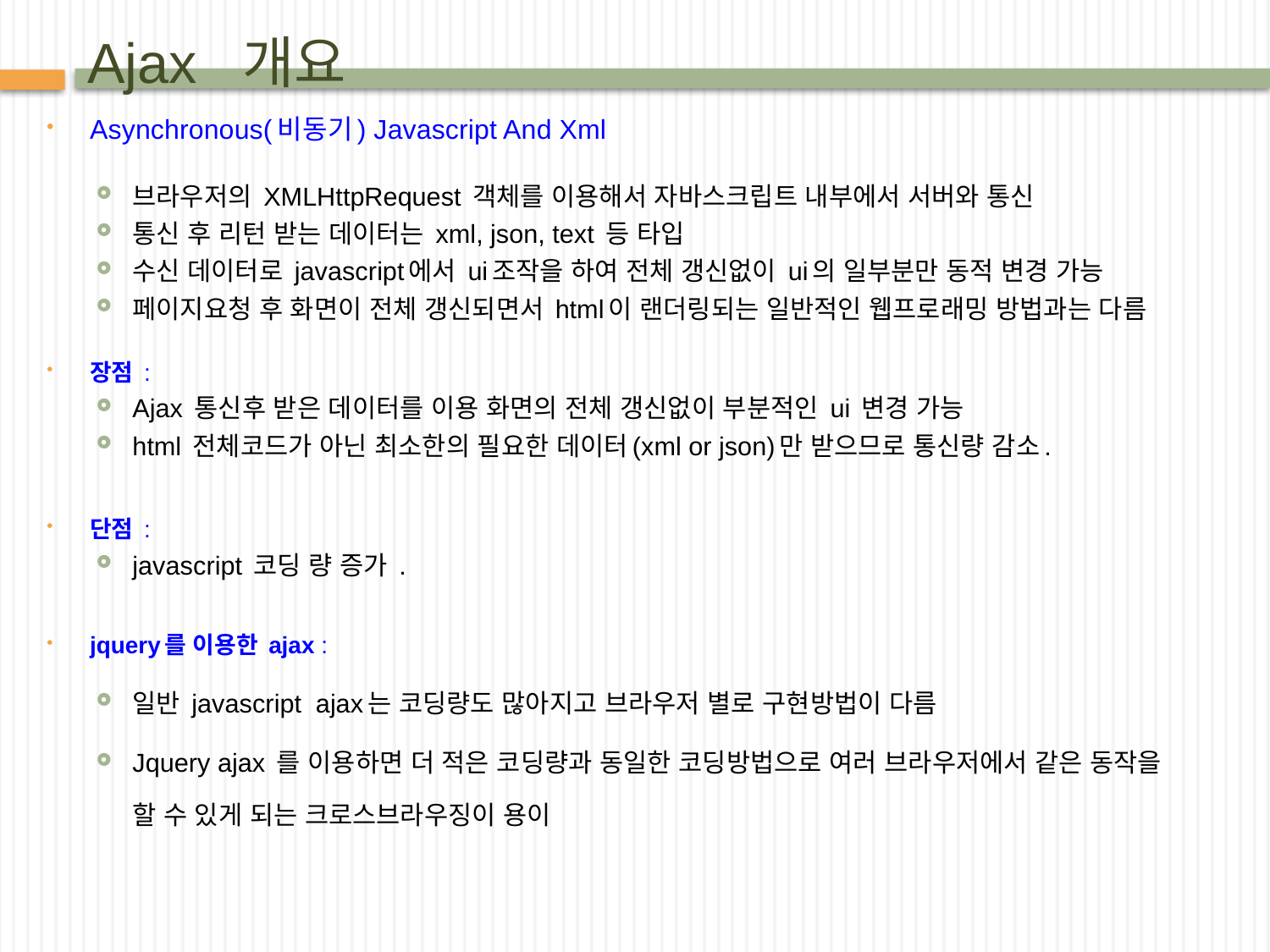

# Ajax  개요
Asynchronous(비동기) Javascript And Xml
브라우저의 XMLHttpRequest 객체를 이용해서 자바스크립트 내부에서 서버와 통신
통신 후 리턴 받는 데이터는 xml, json, text 등 타입
수신 데이터로 javascript에서 ui조작을 하여 전체 갱신없이 ui의 일부분만 동적 변경 가능
페이지요청 후 화면이 전체 갱신되면서 html이 랜더링되는 일반적인 웹프로래밍 방법과는 다름
장점 :
Ajax 통신후 받은 데이터를 이용 화면의 전체 갱신없이 부분적인 ui 변경 가능
html 전체코드가 아닌 최소한의 필요한 데이터(xml or json)만 받으므로 통신량 감소.

단점 :
javascript 코딩 량 증가 .

jquery를 이용한 ajax :
일반 javascript  ajax는 코딩량도 많아지고 브라우저 별로 구현방법이 다름
Jquery ajax 를 이용하면 더 적은 코딩량과 동일한 코딩방법으로 여러 브라우저에서 같은 동작을 할 수 있게 되는 크로스브라우징이 용이